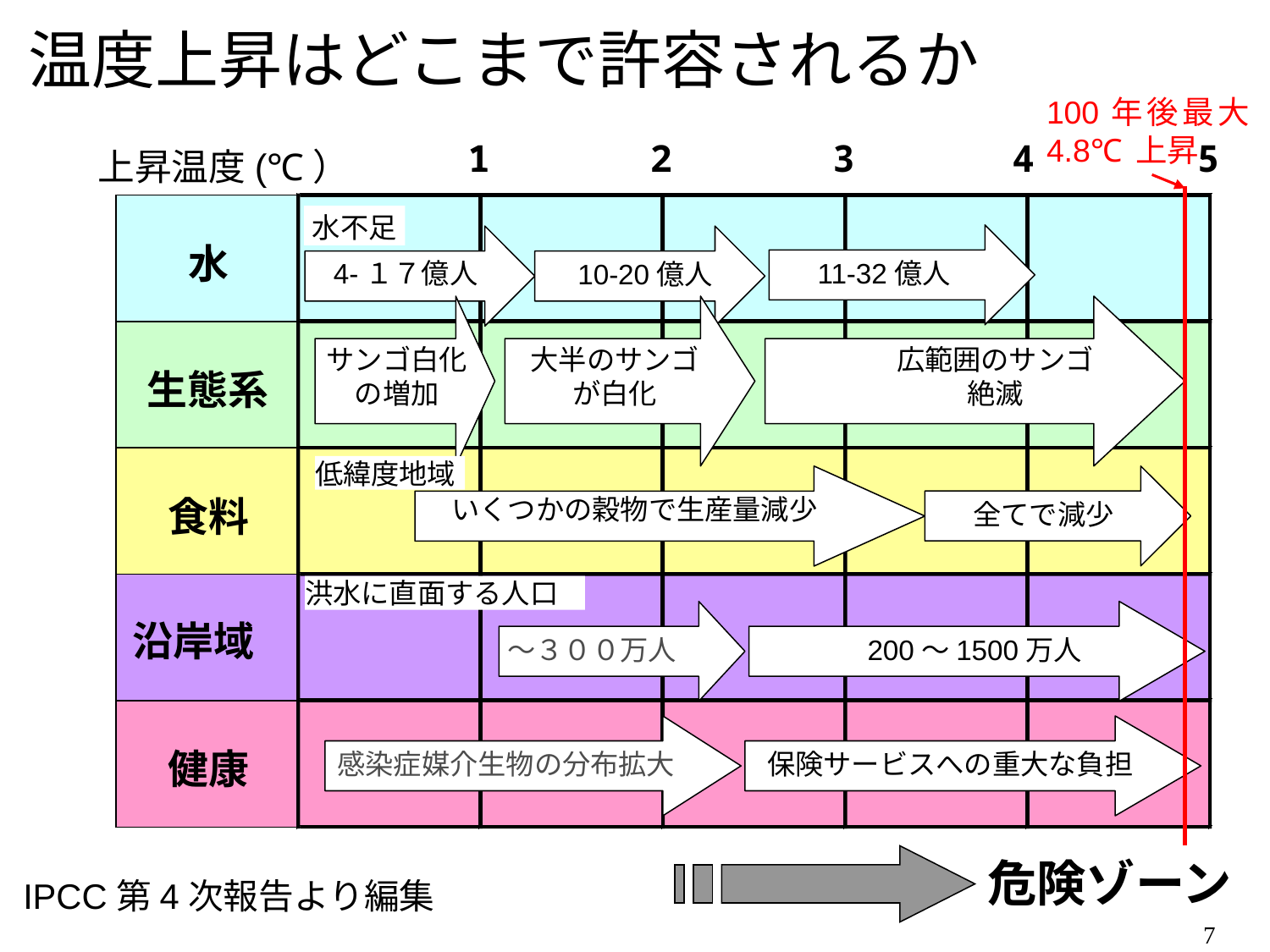

# 温度上昇はどこまで許容されるか
100年後最大4.8℃上昇

1
2
3
4
5
上昇温度(℃）

水不足

水
4-１７億人
11-32億人
10-20億人

サンゴ白化の増加
大半のサンゴ
が白化
広範囲のサンゴ
絶滅
生態系

低緯度地域

いくつかの穀物で生産量減少
全てで減少
食料

洪水に直面する人口

沿岸域
～３００万人
200～1500万人

感染症媒介生物の分布拡大
保険サービスへの重大な負担
健康

危険ゾーン
IPCC第4次報告より編集
7